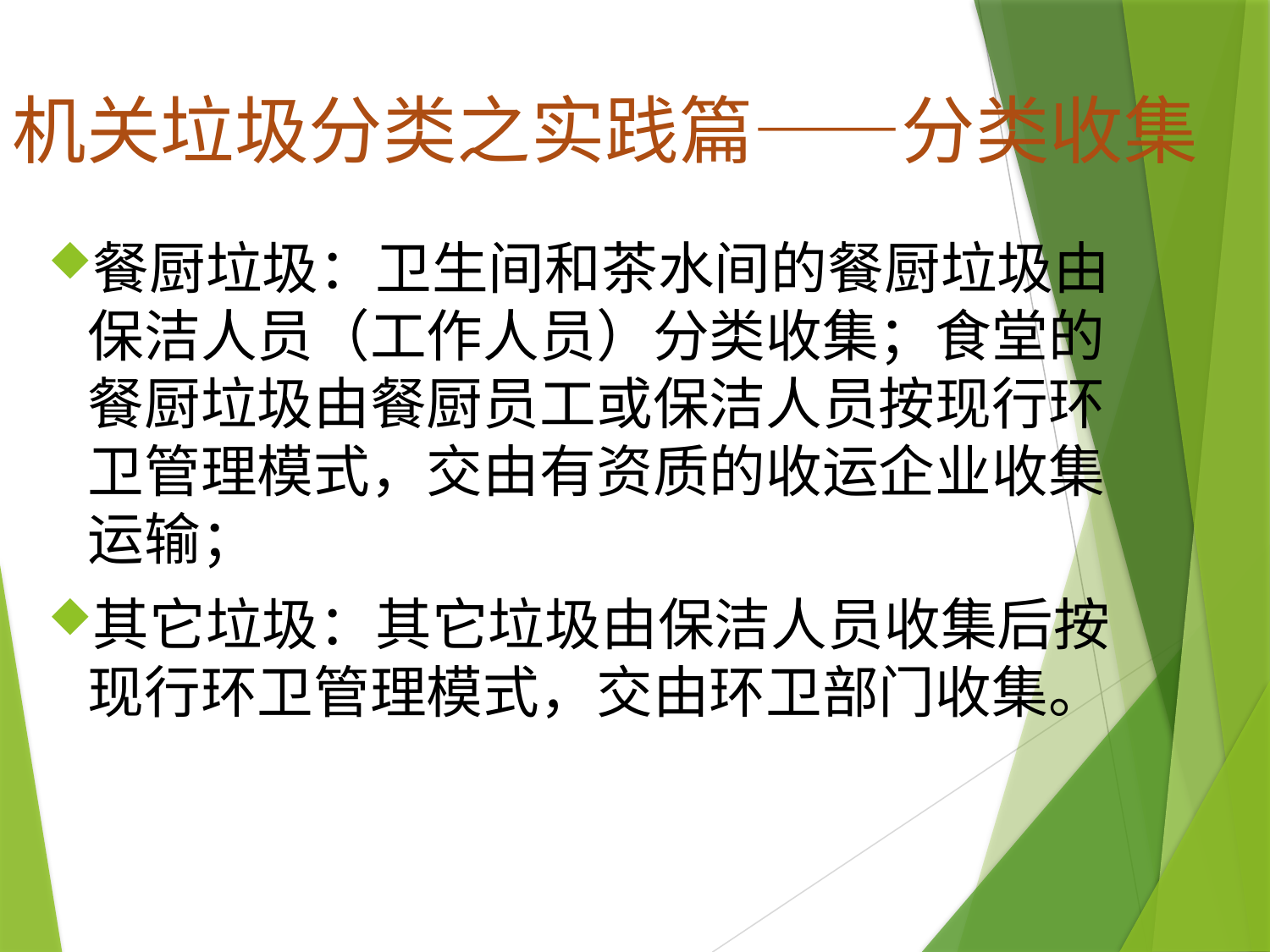

机关垃圾分类之实践篇——分类收集
餐厨垃圾：卫生间和茶水间的餐厨垃圾由保洁人员（工作人员）分类收集；食堂的餐厨垃圾由餐厨员工或保洁人员按现行环卫管理模式，交由有资质的收运企业收集运输；
其它垃圾：其它垃圾由保洁人员收集后按现行环卫管理模式，交由环卫部门收集。